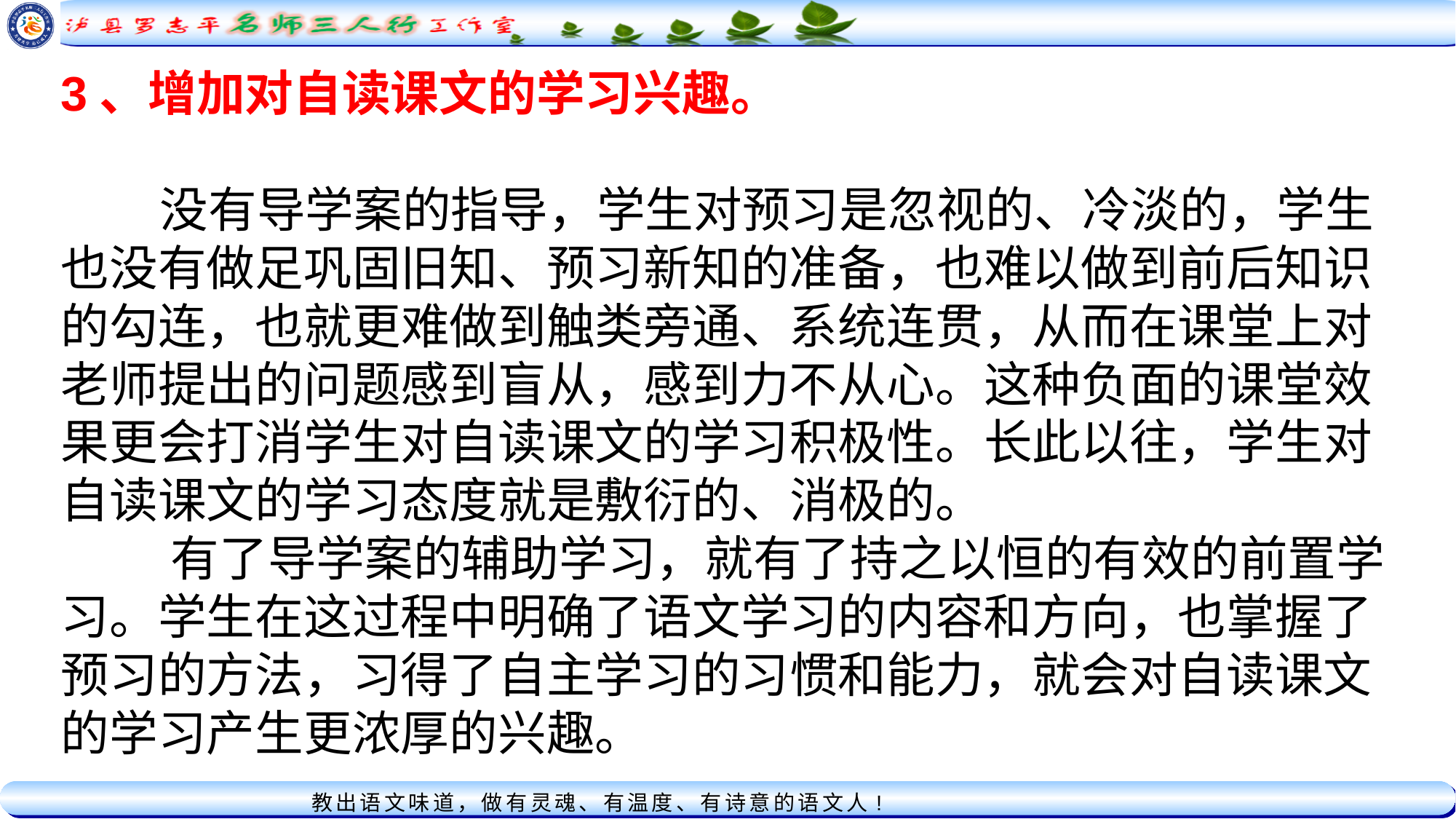

3、增加对自读课文的学习兴趣。

        没有导学案的指导，学生对预习是忽视的、冷淡的，学生也没有做足巩固旧知、预习新知的准备，也难以做到前后知识的勾连，也就更难做到触类旁通、系统连贯，从而在课堂上对老师提出的问题感到盲从，感到力不从心。这种负面的课堂效果更会打消学生对自读课文的学习积极性。长此以往，学生对自读课文的学习态度就是敷衍的、消极的。
         有了导学案的辅助学习，就有了持之以恒的有效的前置学习。学生在这过程中明确了语文学习的内容和方向，也掌握了预习的方法，习得了自主学习的习惯和能力，就会对自读课文的学习产生更浓厚的兴趣。